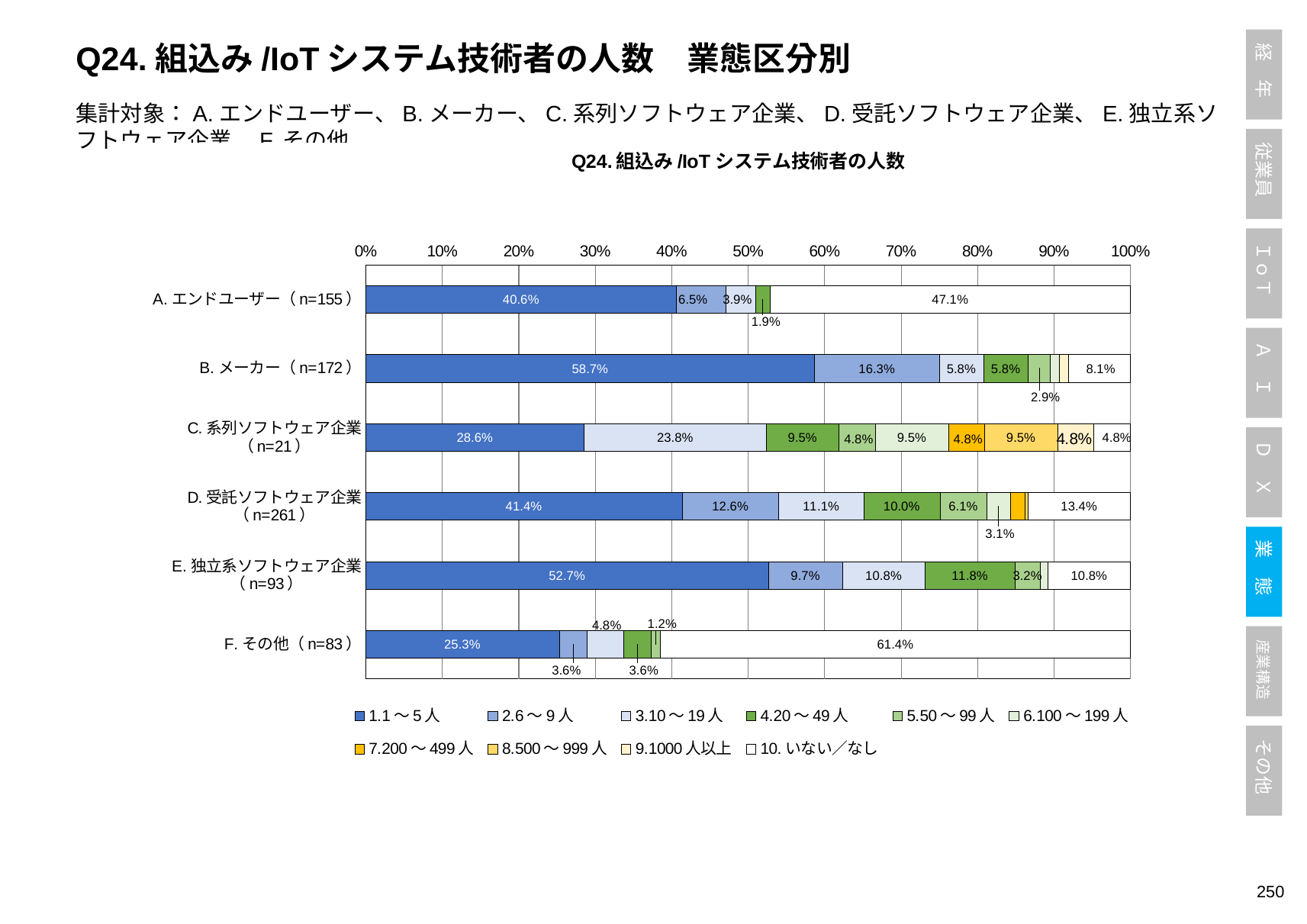

Q24.組込み/IoTシステム技術者の人数　業態区分別
集計対象：A.エンドユーザー、B.メーカー、C.系列ソフトウェア企業、D.受託ソフトウェア企業、E.独立系ソフトウェア企業、F.その他

### Chart: Q24.組込み/IoTシステム技術者の人数

| Category | 1.1～5人 | 2.6～9人 | 3.10～19人 | 4.20～49人 | 5.50～99人 | 6.100～199人 | 7.200～499人 | 8.500～999人 | 9.1000人以上 | 10.いない／なし |
|---|---|---|---|---|---|---|---|---|---|---|
| A.エンドユーザー（n=155） | 0.4064516129032258 | 0.06451612903225806 | 0.03870967741935484 | 0.01935483870967742 | 0.0 | 0.0 | 0.0 | 0.0 | 0.0 | 0.47096774193548385 |
| B.メーカー（n=172） | 0.5872093023255814 | 0.16279069767441862 | 0.05813953488372093 | 0.05813953488372093 | 0.029069767441860465 | 0.011627906976744186 | 0.0 | 0.0 | 0.011627906976744186 | 0.08139534883720931 |
| C.系列ソフトウェア企業（n=21） | 0.2857142857142857 | 0.0 | 0.23809523809523808 | 0.09523809523809523 | 0.047619047619047616 | 0.09523809523809523 | 0.047619047619047616 | 0.09523809523809523 | 0.047619047619047616 | 0.047619047619047616 |
| D.受託ソフトウェア企業（n=261） | 0.41379310344827586 | 0.12643678160919541 | 0.1111111111111111 | 0.09961685823754789 | 0.06130268199233716 | 0.03065134099616858 | 0.019157088122605363 | 0.0038314176245210726 | 0.0 | 0.13409961685823754 |
| E.独立系ソフトウェア企業（n=93） | 0.5268817204301075 | 0.0967741935483871 | 0.10752688172043011 | 0.11827956989247312 | 0.03225806451612903 | 0.010752688172043012 | 0.0 | 0.0 | 0.0 | 0.10752688172043011 |
| F.その他（n=83） | 0.25301204819277107 | 0.03614457831325301 | 0.04819277108433735 | 0.03614457831325301 | 0.012048192771084338 | 0.0 | 0.0 | 0.0 | 0.0 | 0.6144578313253012 |
250